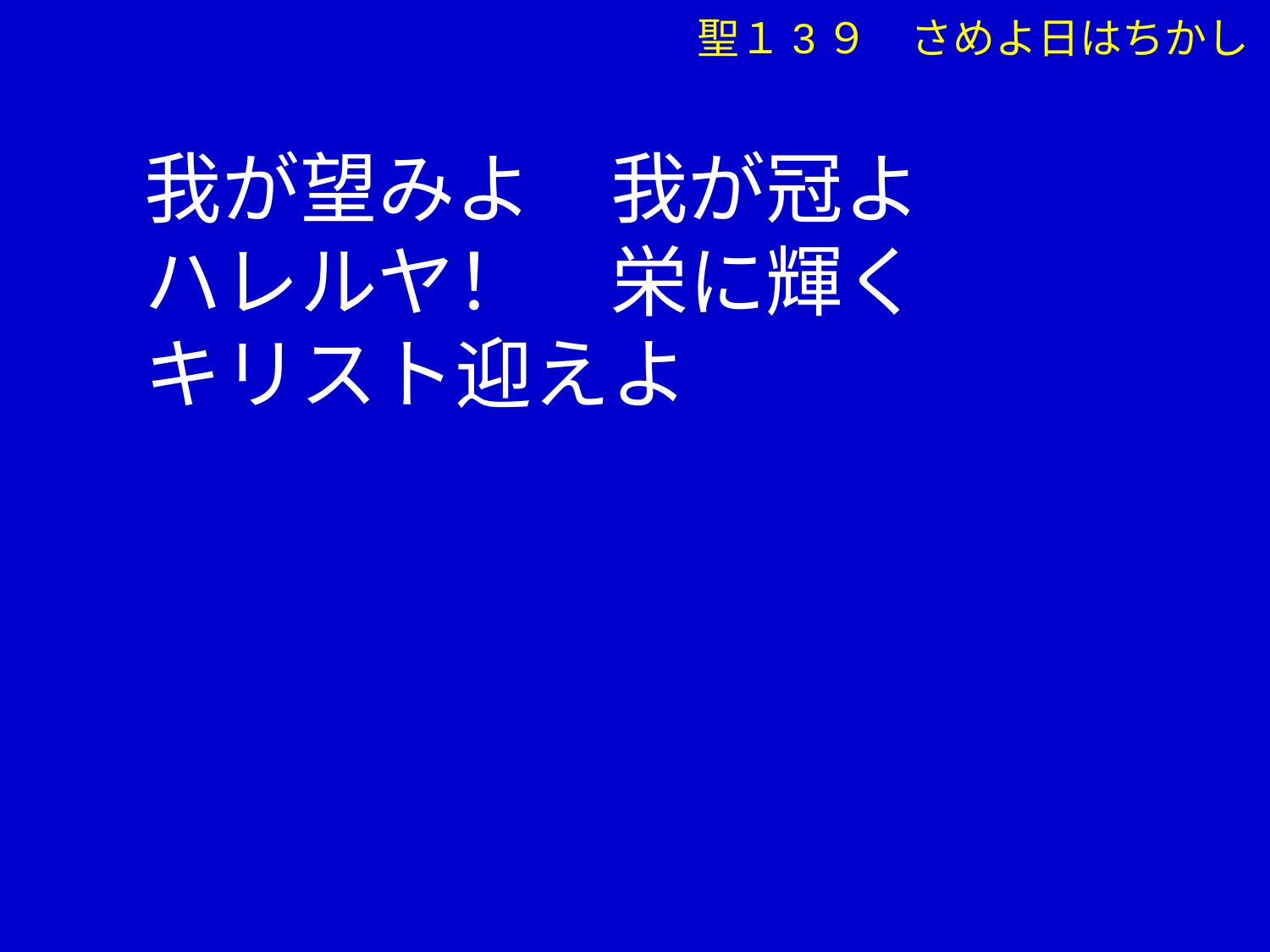

聖１3９　さめよ日はちかし

　我が望みよ　我が冠よ
　ハレルヤ！　栄に輝く
　キリスト迎えよ